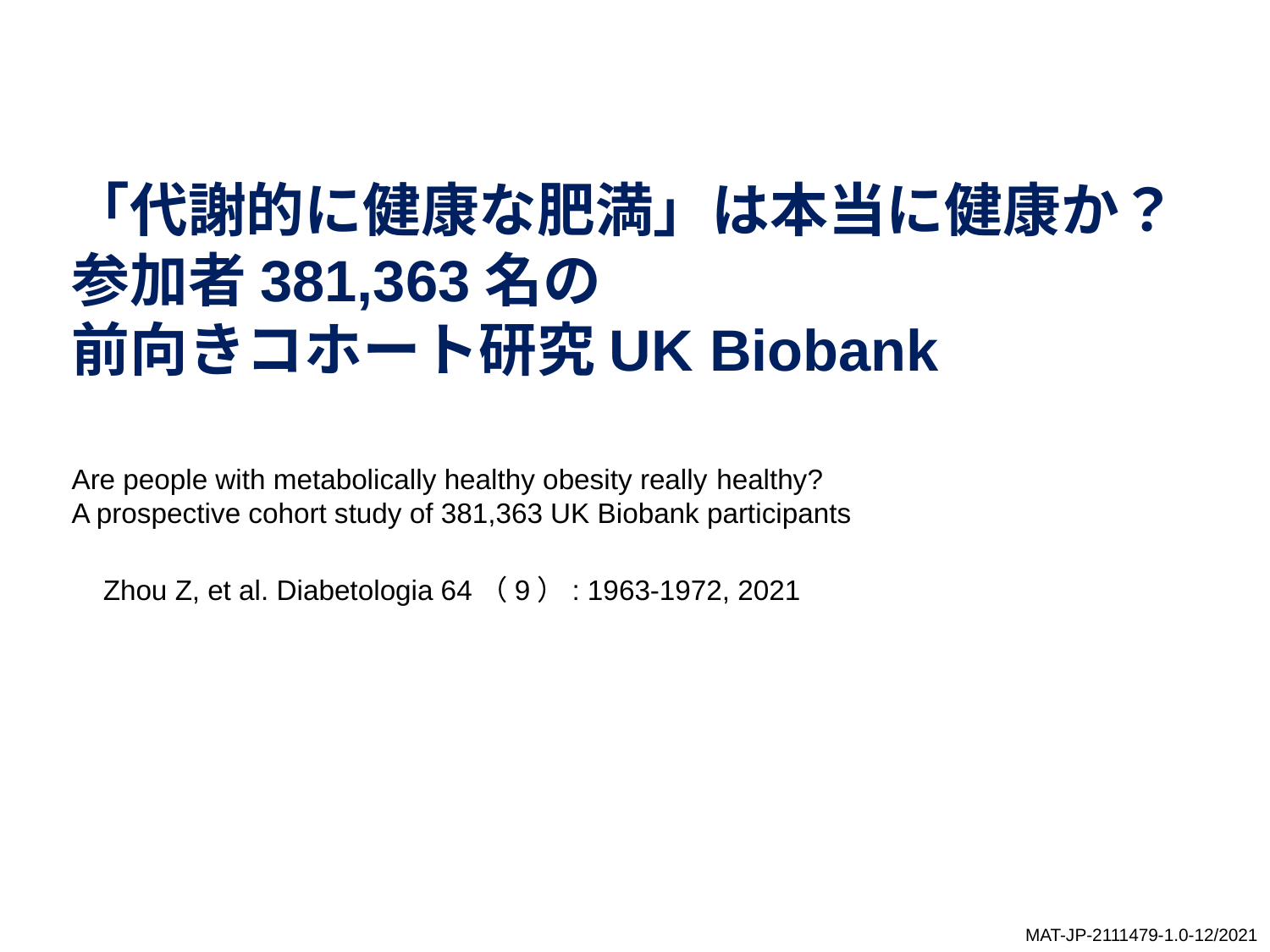

「代謝的に健康な肥満」は本当に健康か？
参加者381,363名の
前向きコホート研究UK Biobank
Are people with metabolically healthy obesity really healthy?
A prospective cohort study of 381,363 UK Biobank participants
Zhou Z, et al. Diabetologia 64（9）: 1963-1972, 2021
MAT-JP-2111479-1.0-12/2021